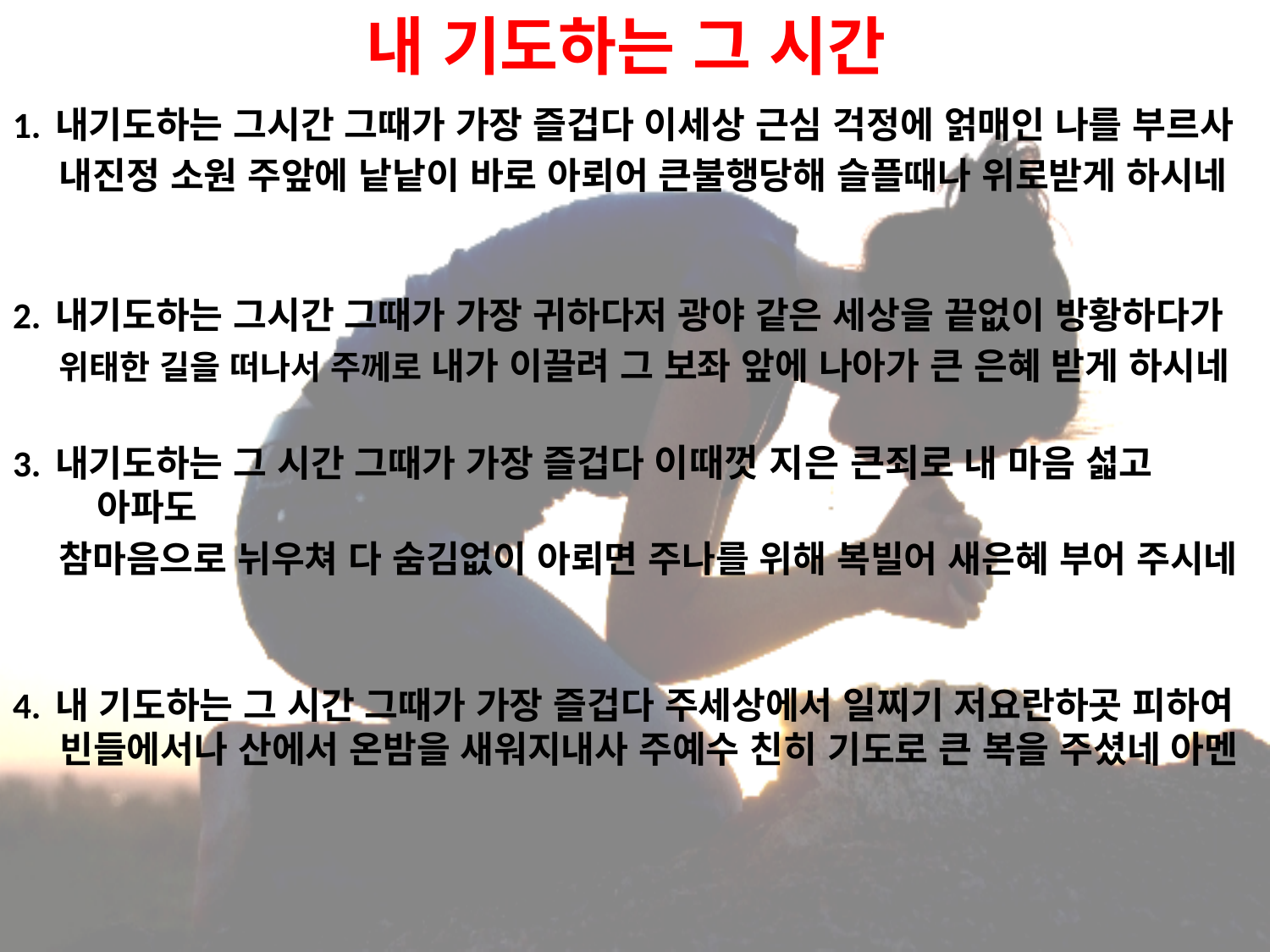

# 내 기도하는 그 시간
1. 내기도하는 그시간 그때가 가장 즐겁다 이세상 근심 걱정에 얽매인 나를 부르사
    내진정 소원 주앞에 낱낱이 바로 아뢰어 큰불행당해 슬플때나 위로받게 하시네
2. 내기도하는 그시간 그때가 가장 귀하다저 광야 같은 세상을 끝없이 방황하다가
    위태한 길을 떠나서 주께로 내가 이끌려 그 보좌 앞에 나아가 큰 은혜 받게 하시네
3. 내기도하는 그 시간 그때가 가장 즐겁다 이때껏 지은 큰죄로 내 마음 섧고 아파도
    참마음으로 뉘우쳐 다 숨김없이 아뢰면 주나를 위해 복빌어 새은혜 부어 주시네

4. 내 기도하는 그 시간 그때가 가장 즐겁다 주세상에서 일찌기 저요란하곳 피하여
 빈들에서나 산에서 온밤을 새워지내사 주예수 친히 기도로 큰 복을 주셨네 아멘